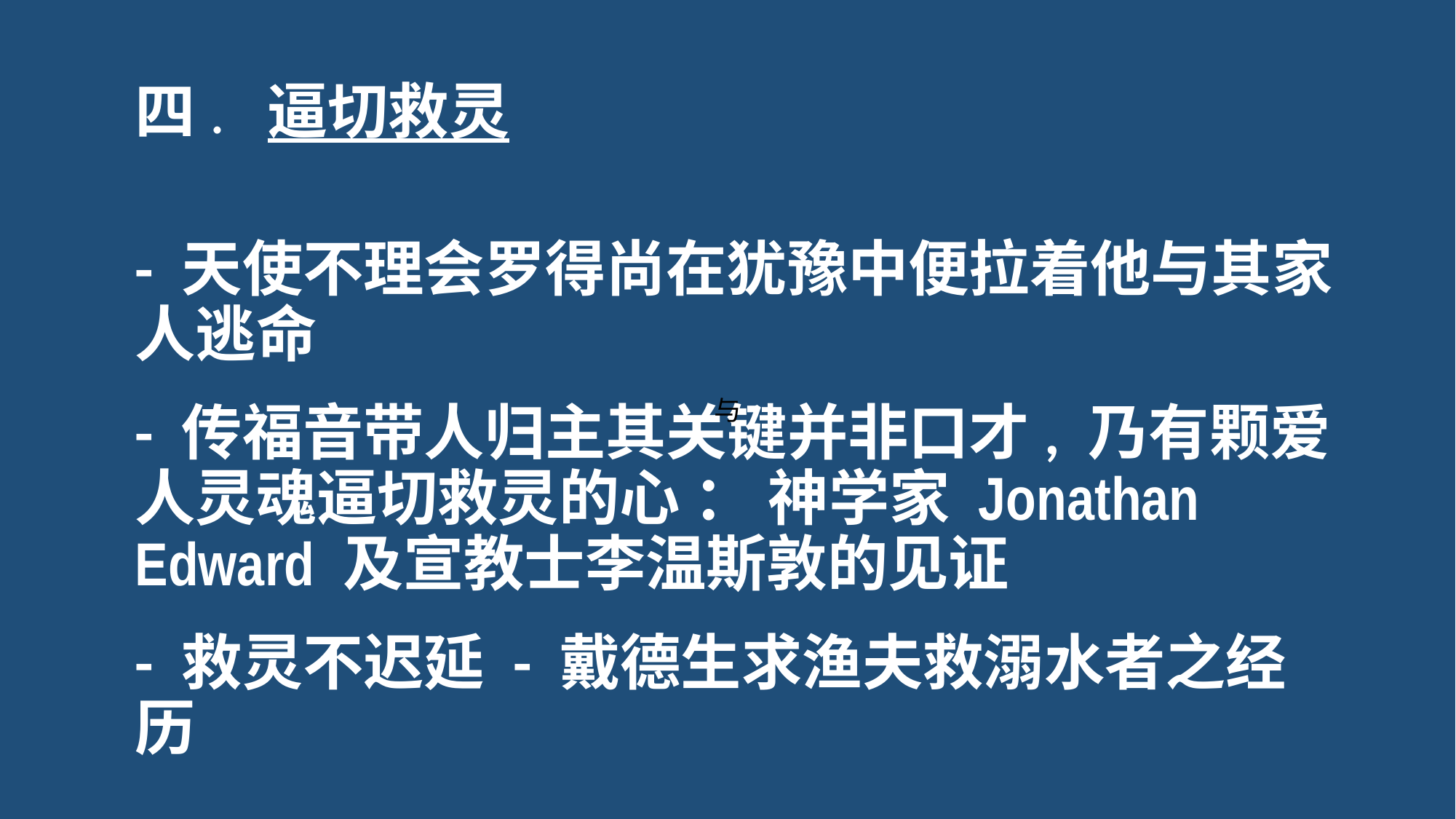

# 四.  逼切救灵

- 天使不理会罗得尚在犹豫中便拉着他与其家人逃命
- 传福音带人归主其关键并非口才, 乃有颗爱人灵魂逼切救灵的心 ： 神学家 Jonathan Edward 及宣教士李温斯敦的见证
- 救灵不迟延 - 戴德生求渔夫救溺水者之经历
与